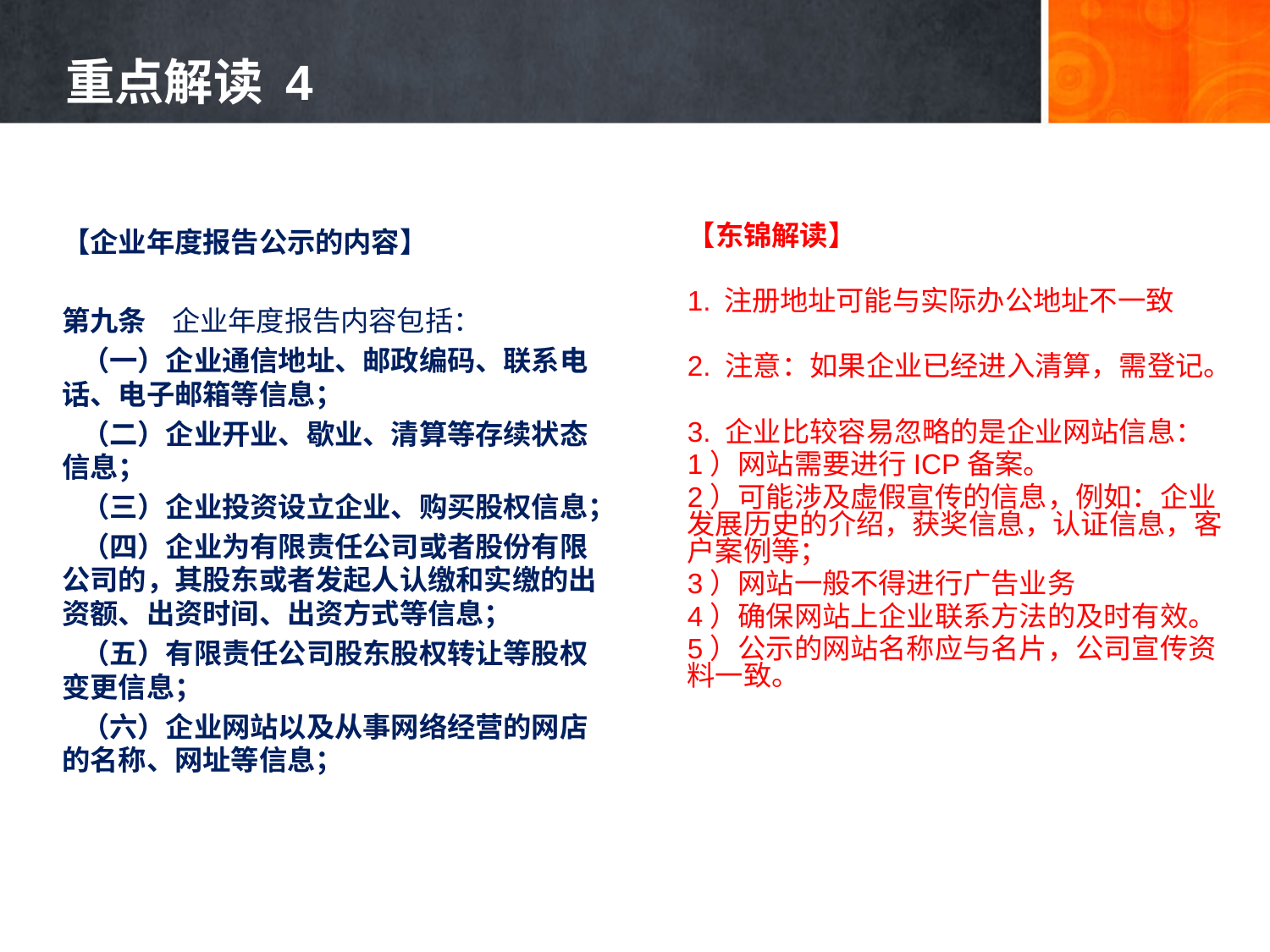

# 重点解读 4
【企业年度报告公示的内容】

第九条    企业年度报告内容包括：
  （一）企业通信地址、邮政编码、联系电话、电子邮箱等信息；
  （二）企业开业、歇业、清算等存续状态信息；
  （三）企业投资设立企业、购买股权信息；
  （四）企业为有限责任公司或者股份有限公司的，其股东或者发起人认缴和实缴的出资额、出资时间、出资方式等信息；
  （五）有限责任公司股东股权转让等股权变更信息；
  （六）企业网站以及从事网络经营的网店的名称、网址等信息；

【东锦解读】

 注册地址可能与实际办公地址不一致

2. 注意：如果企业已经进入清算，需登记。

3. 企业比较容易忽略的是企业网站信息：
1）网站需要进行ICP备案。
2）可能涉及虚假宣传的信息，例如：企业发展历史的介绍，获奖信息，认证信息，客户案例等；
3）网站一般不得进行广告业务
4）确保网站上企业联系方法的及时有效。
5）公示的网站名称应与名片，公司宣传资料一致。